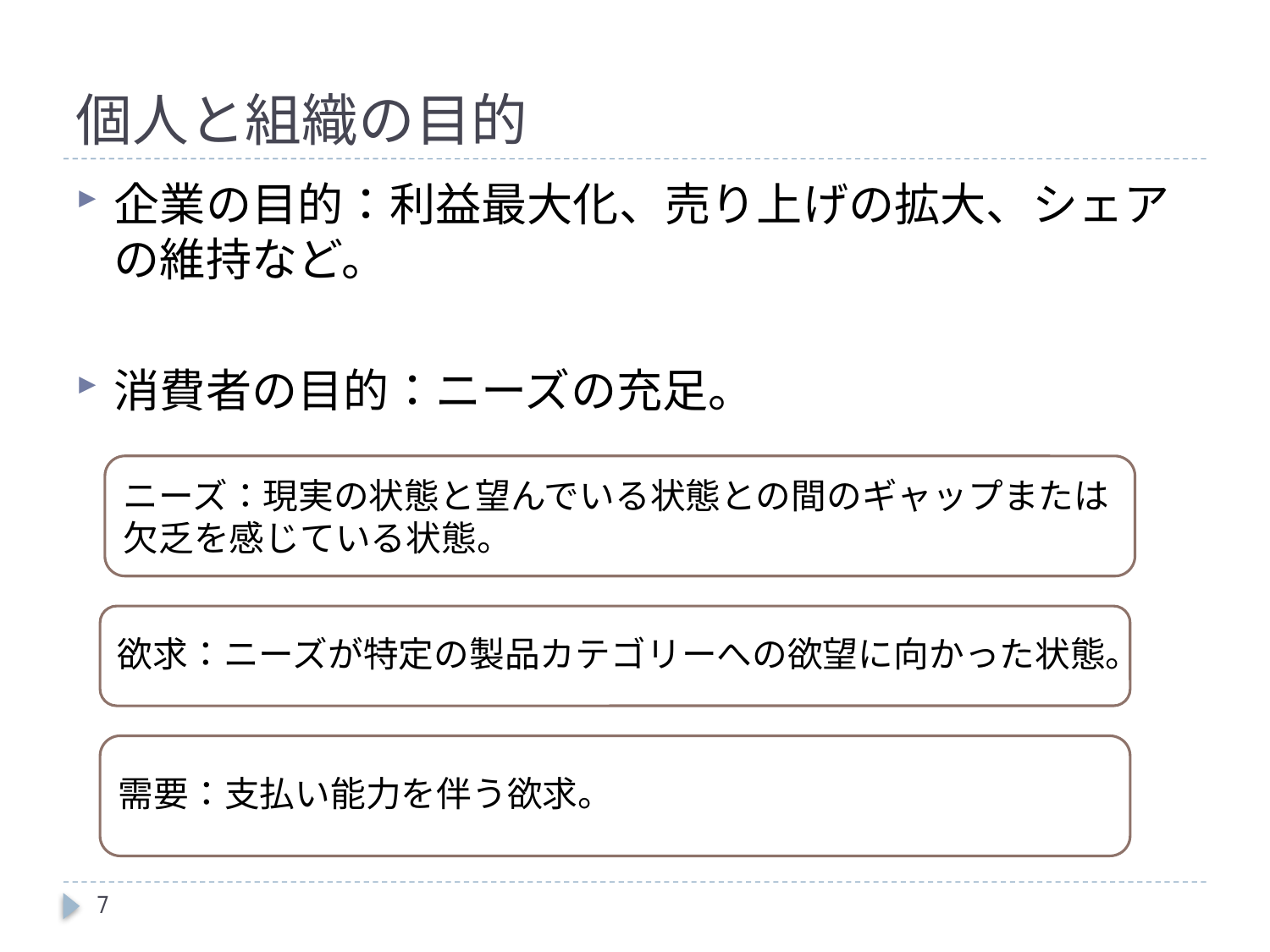

# 個人と組織の目的
企業の目的：利益最大化、売り上げの拡大、シェアの維持など。

消費者の目的：ニーズの充足。
ニーズ：現実の状態と望んでいる状態との間のギャップまたは欠乏を感じている状態。
欲求：ニーズが特定の製品カテゴリーへの欲望に向かった状態。
需要：支払い能力を伴う欲求。
7